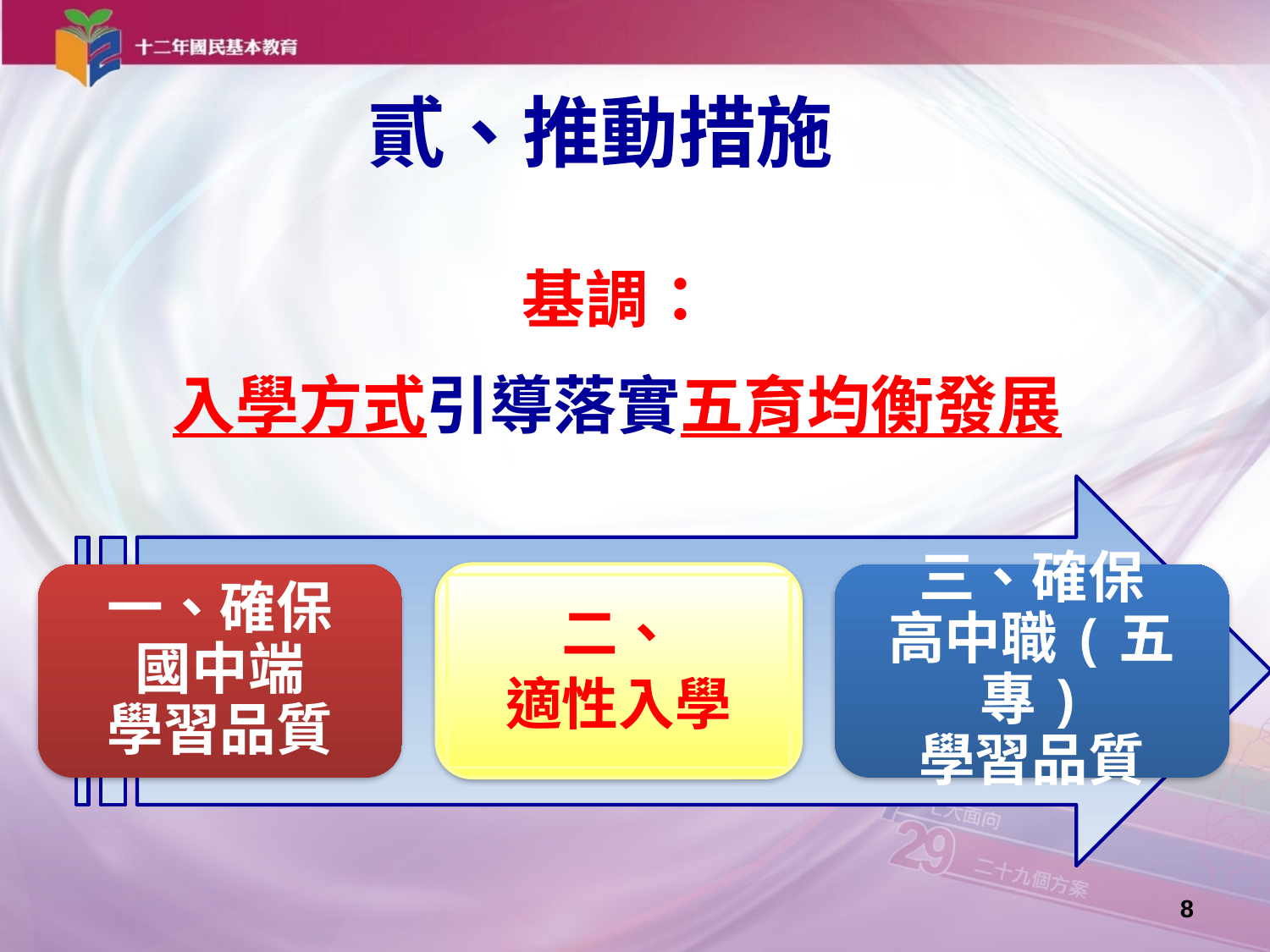

# 貳、推動措施
基調：
入學方式引導落實五育均衡發展

二、
適性入學

一、確保
國中端
學習品質

三、確保
高中職(五專)
學習品質
8
8